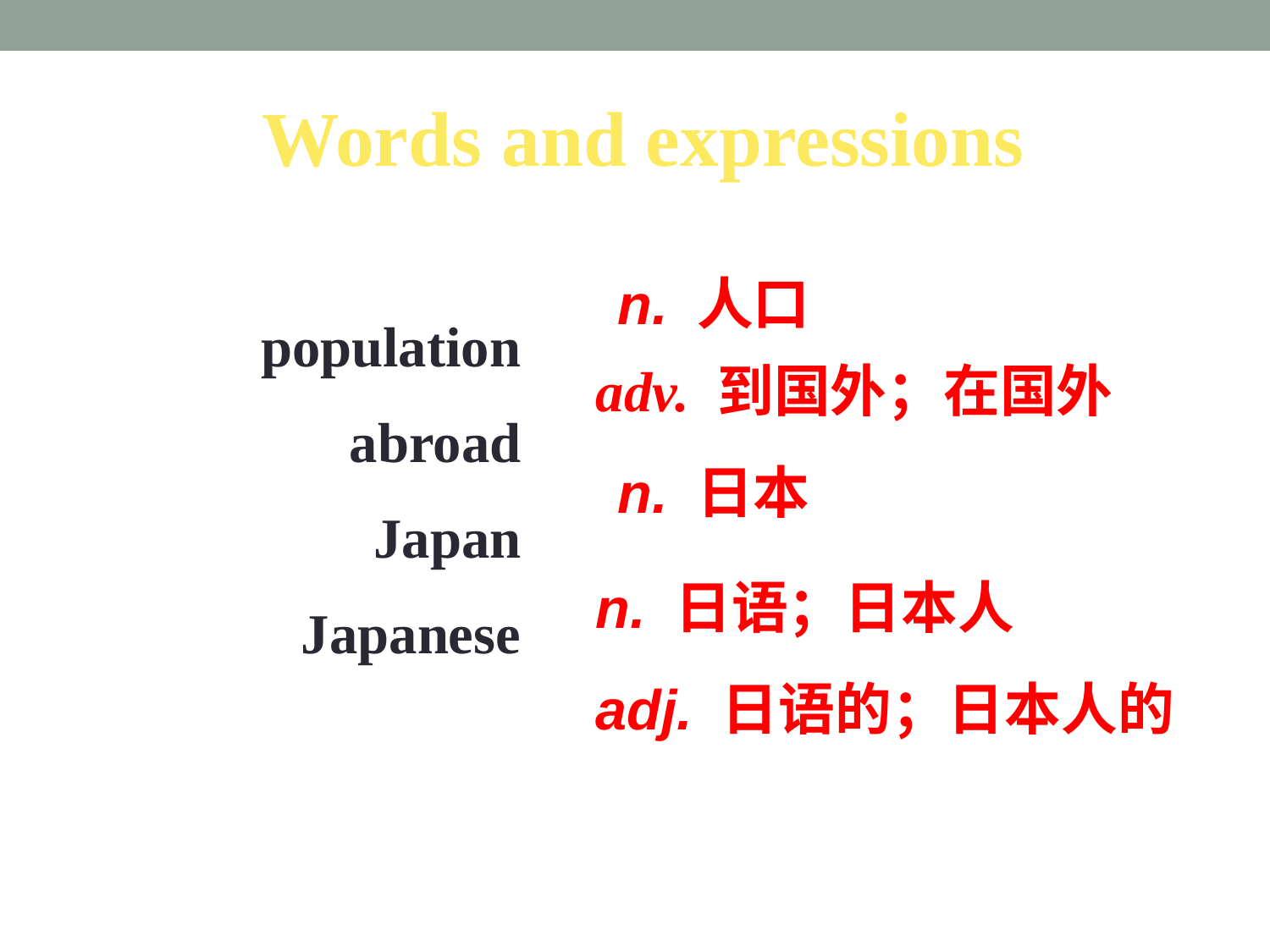

Words and expressions
                     population
             abroad
             Japan
             Japanese

n. 人口
adv. 到国外；在国外
n. 日本
n. 日语；日本人
adj. 日语的；日本人的